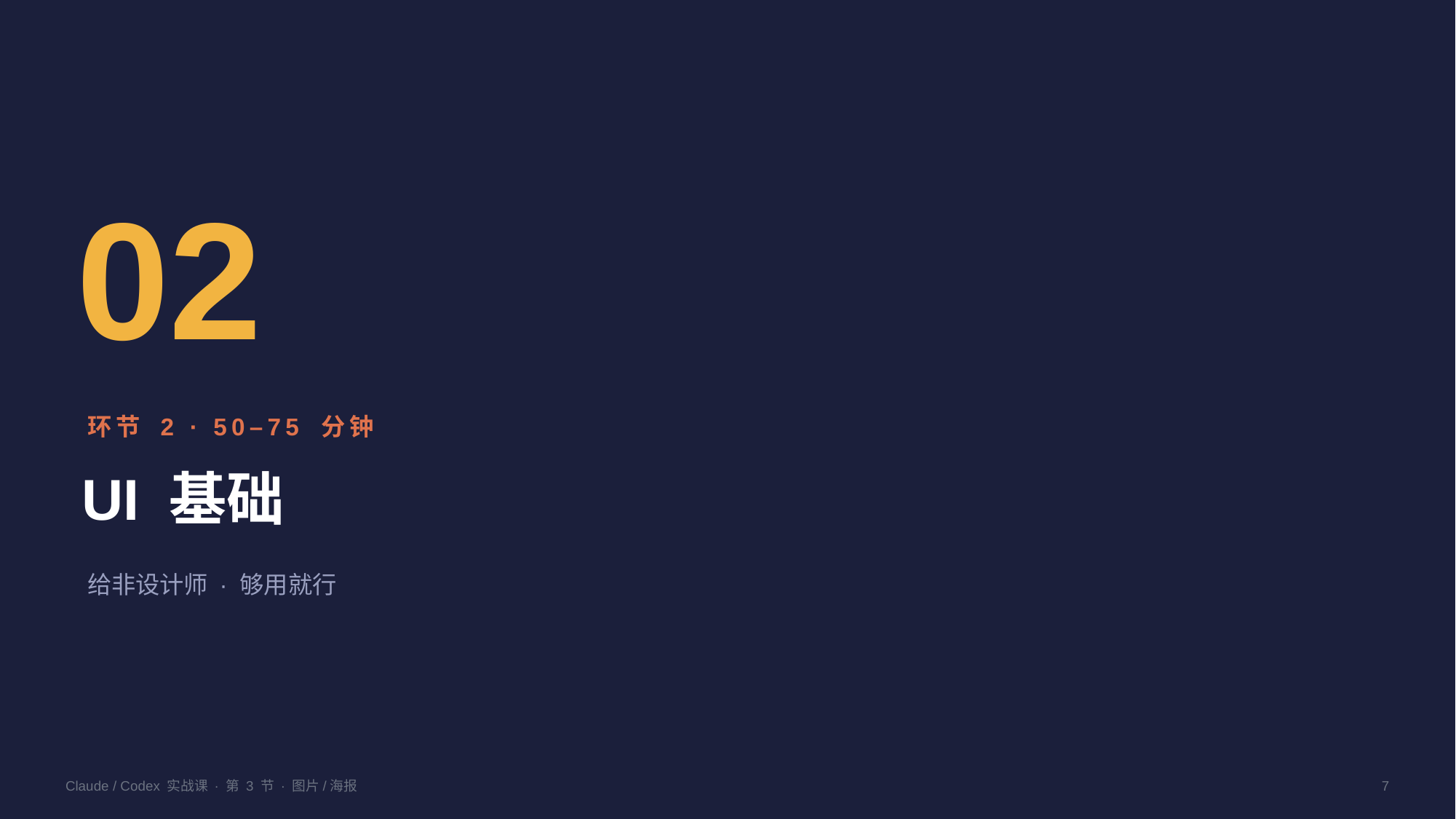

02
环节 2 · 50–75 分钟
UI 基础
给非设计师 · 够用就行
Claude / Codex 实战课 · 第 3 节 · 图片/海报
7